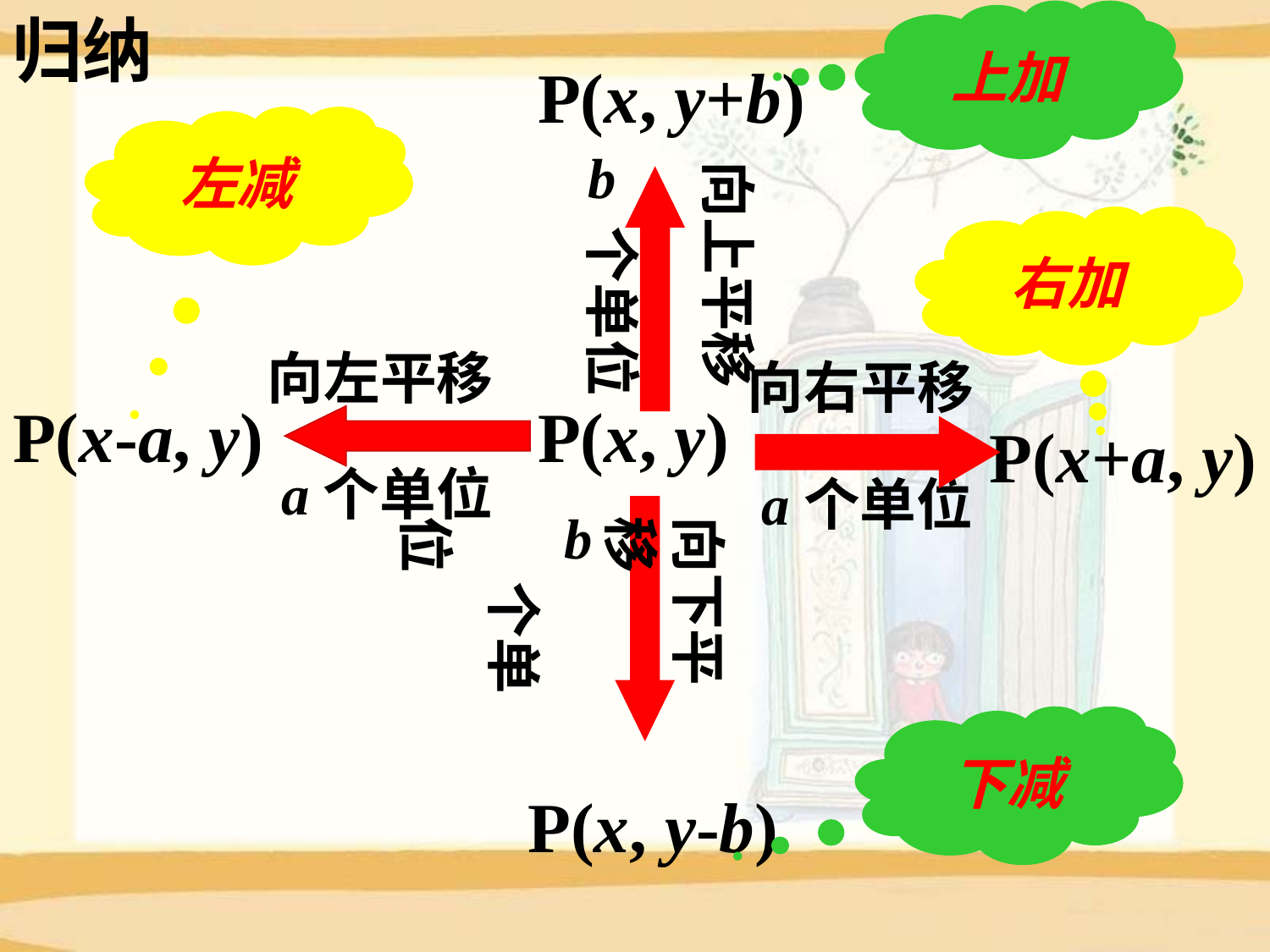

归纳
上加
P(x, y+b)
左减
b
向上平移
    个单位
右加

向左平移
 a个单位
向右平移
 a个单位
P(x-a, y)
P(x, y)

P(x+a, y)

 b
向下平移
    个单位

下减
P(x, y-b)